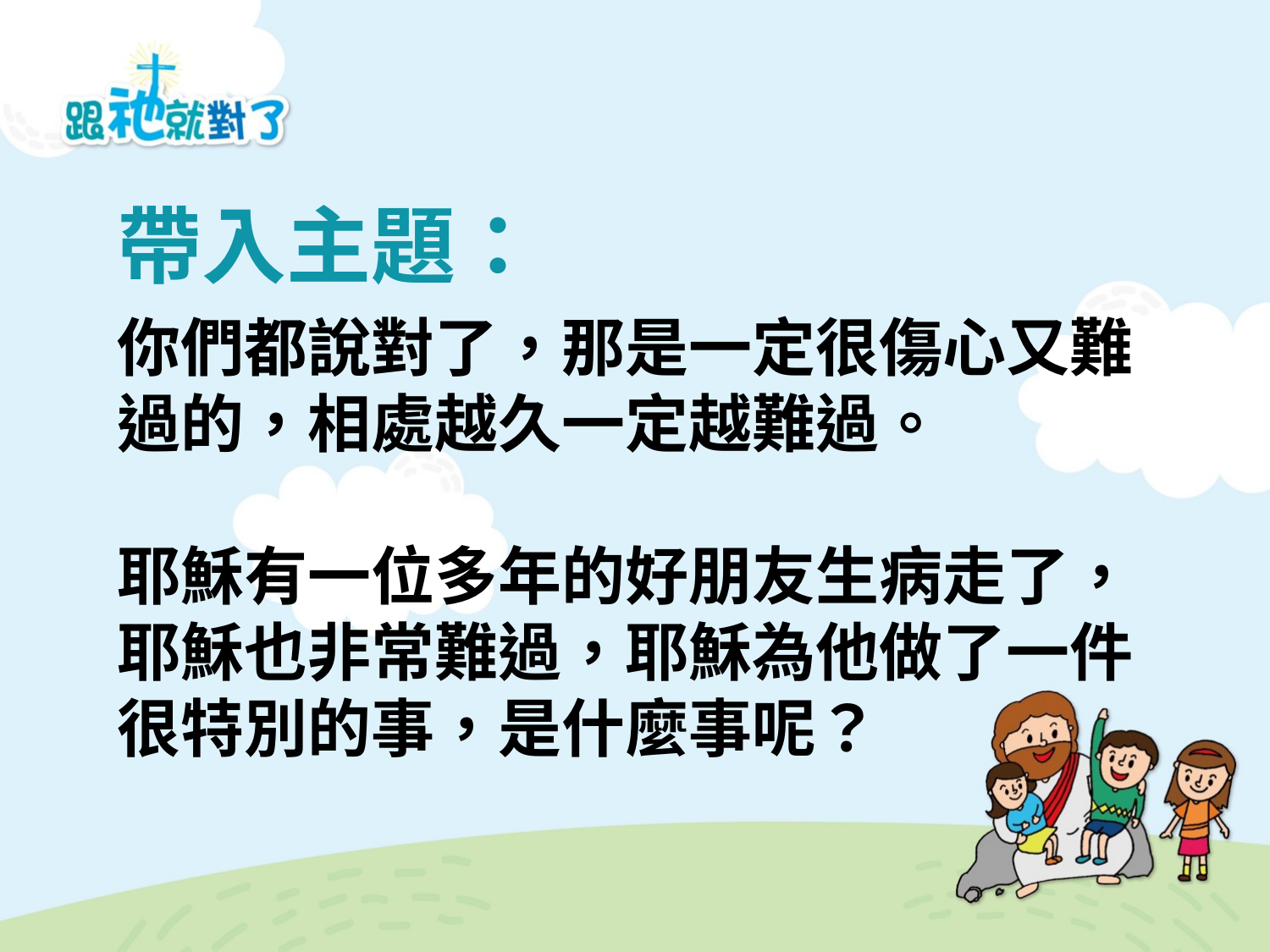

帶入主題：
你們都說對了，那是一定很傷心又難過的，相處越久一定越難過。

耶穌有一位多年的好朋友生病走了，耶穌也非常難過，耶穌為他做了一件很特別的事，是什麼事呢？